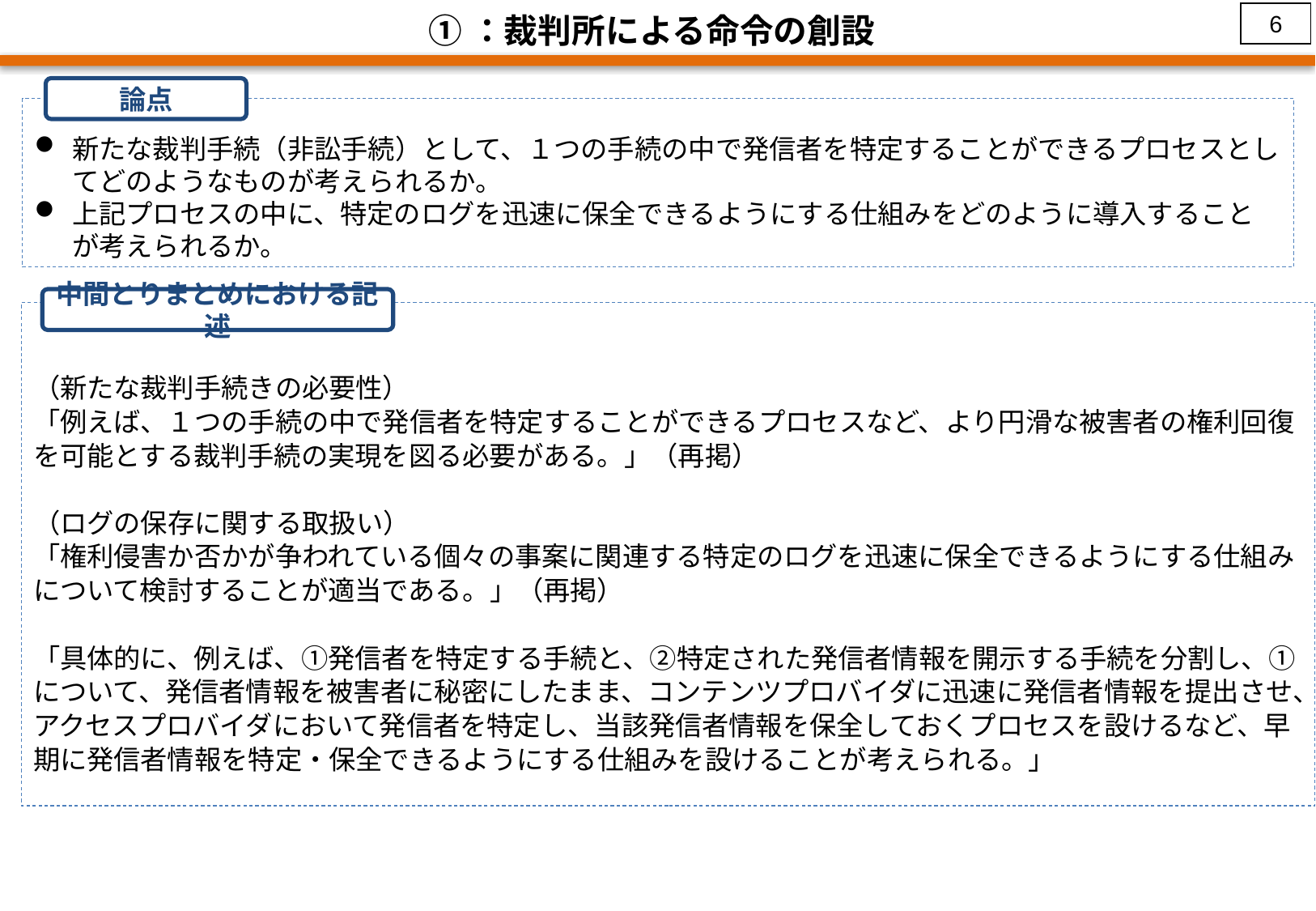

6
①：裁判所による命令の創設

論点
新たな裁判手続（非訟手続）として、１つの手続の中で発信者を特定することができるプロセスとしてどのようなものが考えられるか。
上記プロセスの中に、特定のログを迅速に保全できるようにする仕組みをどのように導入することが考えられるか。

中間とりまとめにおける記述

（新たな裁判手続きの必要性）
「例えば、１つの手続の中で発信者を特定することができるプロセスなど、より円滑な被害者の権利回復を可能とする裁判手続の実現を図る必要がある。」（再掲）

（ログの保存に関する取扱い）
「権利侵害か否かが争われている個々の事案に関連する特定のログを迅速に保全できるようにする仕組みについて検討することが適当である。」（再掲）

「具体的に、例えば、①発信者を特定する手続と、②特定された発信者情報を開示する手続を分割し、①について、発信者情報を被害者に秘密にしたまま、コンテンツプロバイダに迅速に発信者情報を提出させ、アクセスプロバイダにおいて発信者を特定し、当該発信者情報を保全しておくプロセスを設けるなど、早期に発信者情報を特定・保全できるようにする仕組みを設けることが考えられる。」